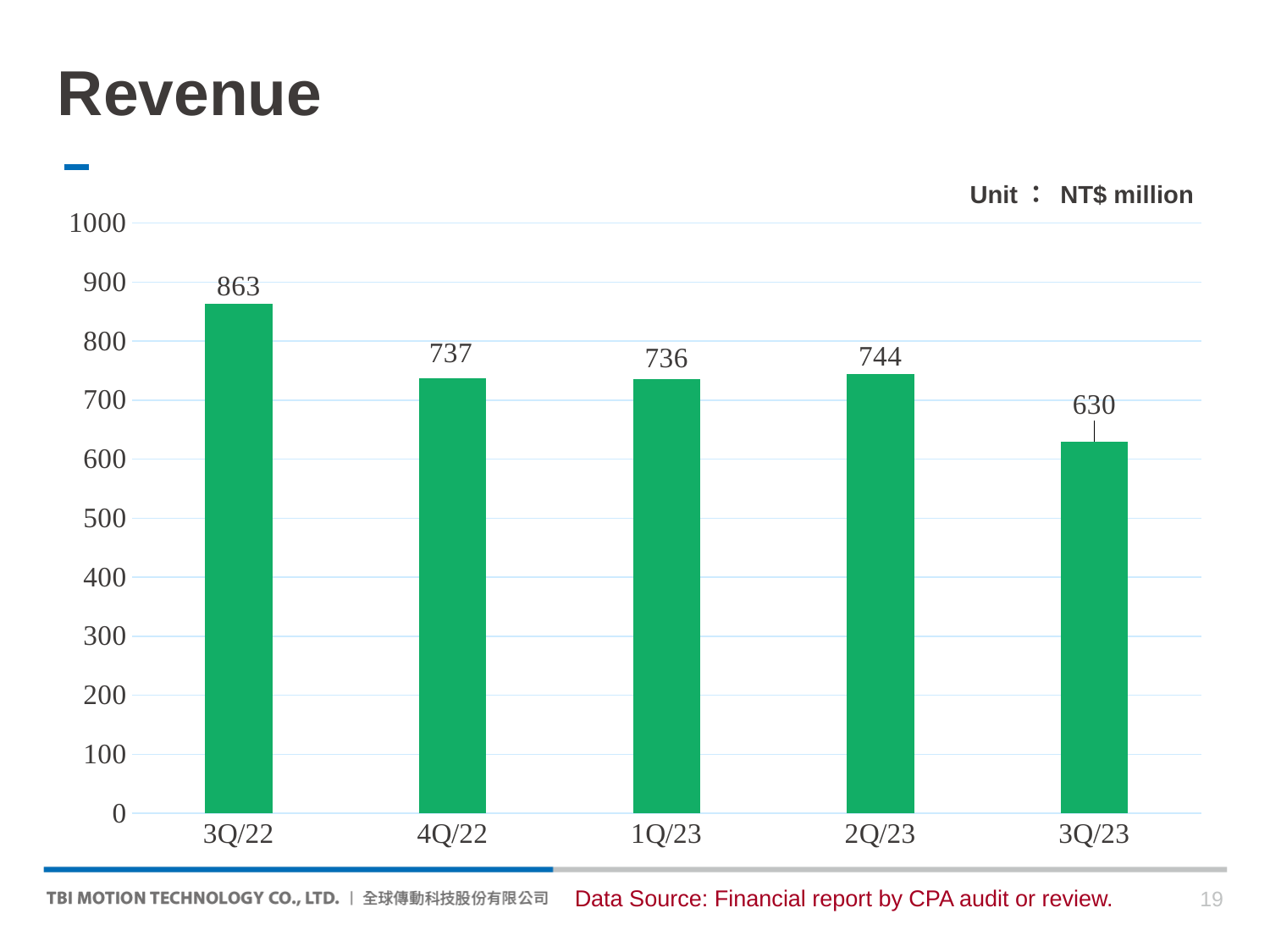

# Revenue
Unit： NT$ million

### Chart

| Category | 金額 |
|---|---|
| 3Q/22 | 863.0 |
| 4Q/22 | 737.0 |
| 1Q/23 | 736.0 |
| 2Q/23 | 744.0 |
| 3Q/23 | 630.0 |
Data Source: Financial report by CPA audit or review.
19